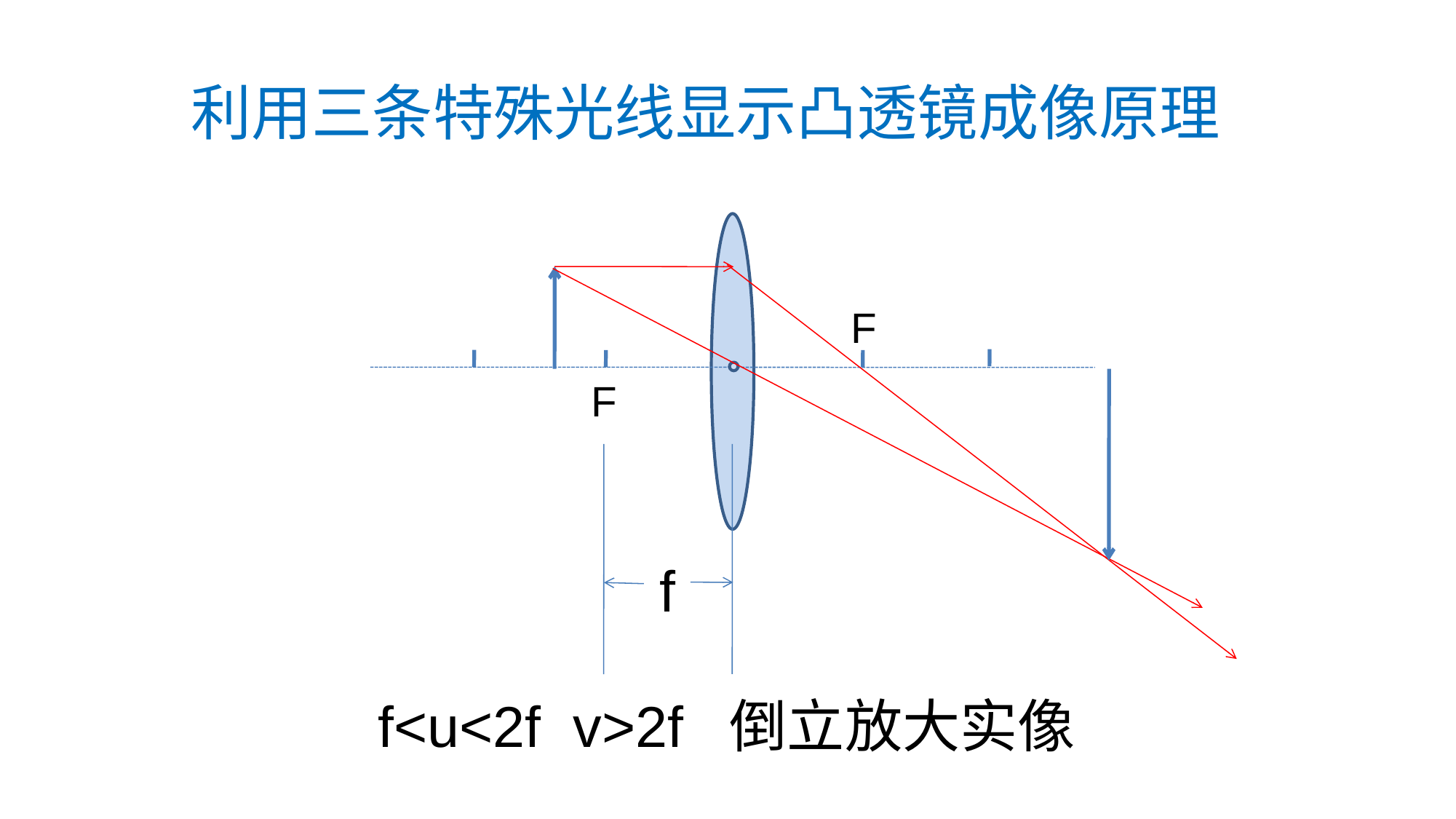

利用三条特殊光线显示凸透镜成像原理

F
f
F

f<u<2f  v>2f  倒立放大实像
49